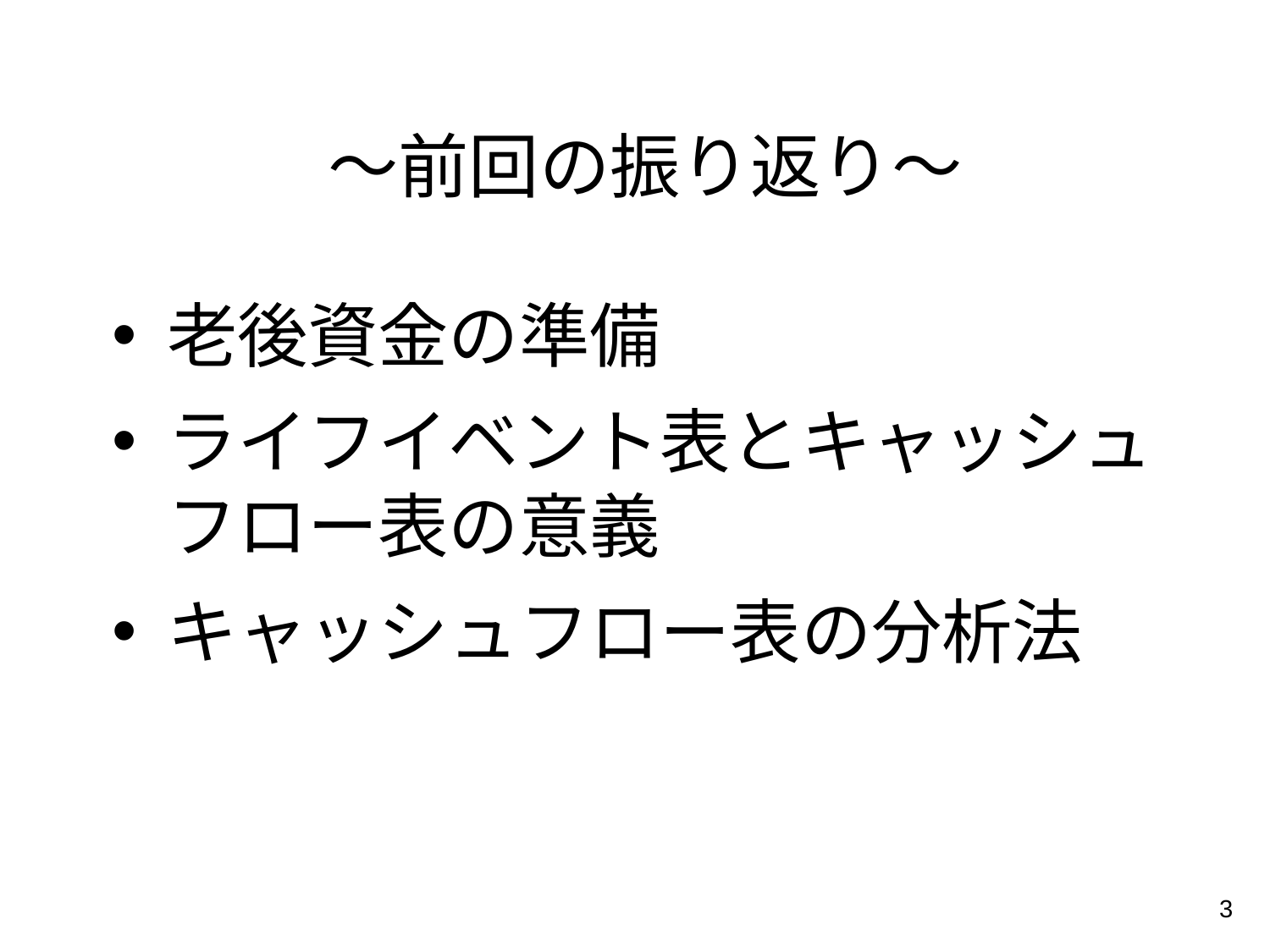

～前回の振り返り～

老後資金の準備
ライフイベント表とキャッシュフロー表の意義
キャッシュフロー表の分析法

3